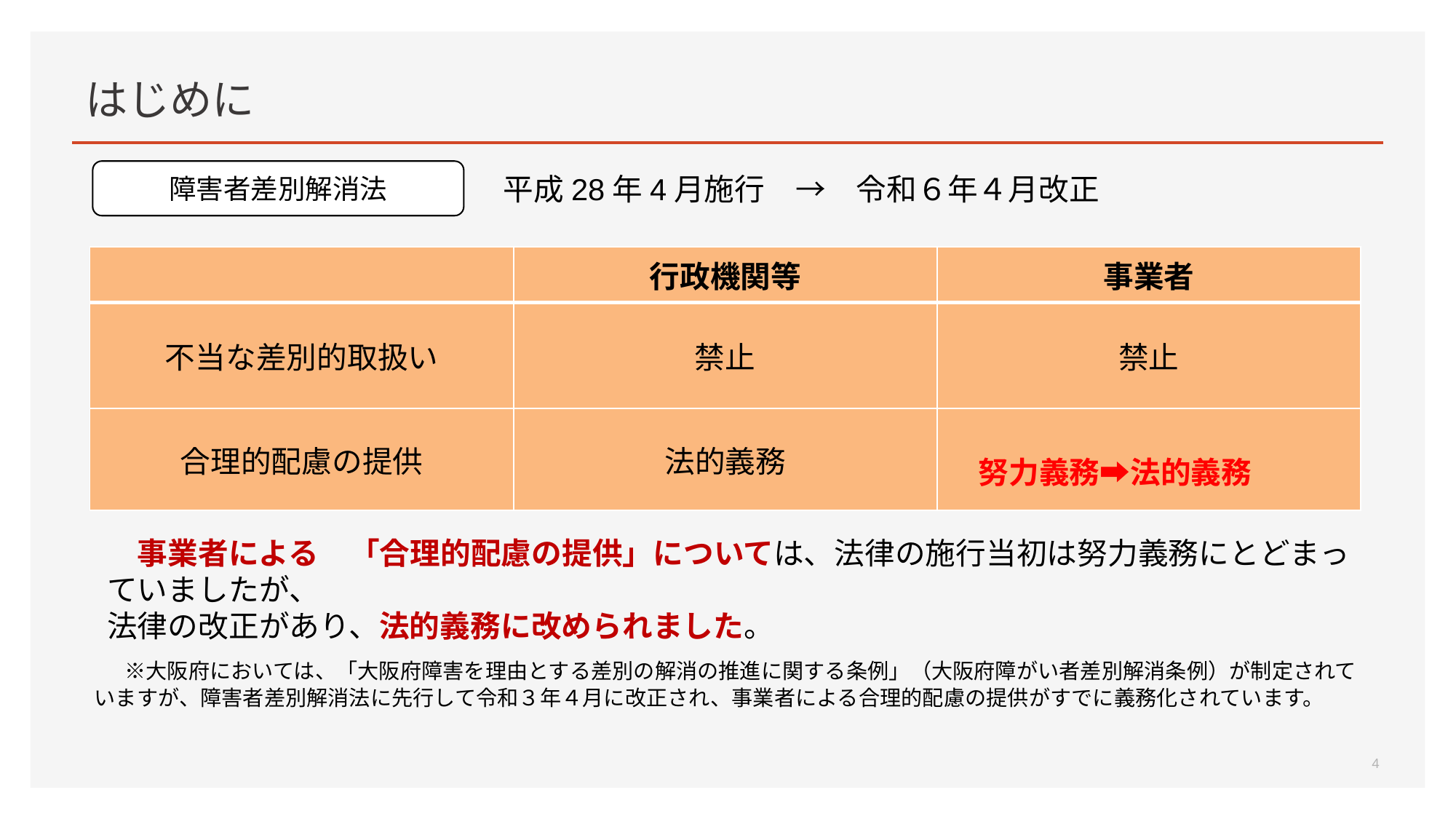

# はじめに
障害者差別解消法
平成28年4月施行　→　令和６年４月改正
|  | 行政機関等 | 事業者 |
| --- | --- | --- |
| 不当な差別的取扱い | 禁止 | 禁止 |
| 合理的配慮の提供 | 法的義務 | 努力義務➡法的義務 |
　事業者による　「合理的配慮の提供」については、法律の施行当初は努力義務にとどまっていましたが、
法律の改正があり、法的義務に改められました。

　※大阪府においては、「大阪府障害を理由とする差別の解消の推進に関する条例」（大阪府障がい者差別解消条例）が制定されていますが、障害者差別解消法に先行して令和３年４月に改正され、事業者による合理的配慮の提供がすでに義務化されています。
4